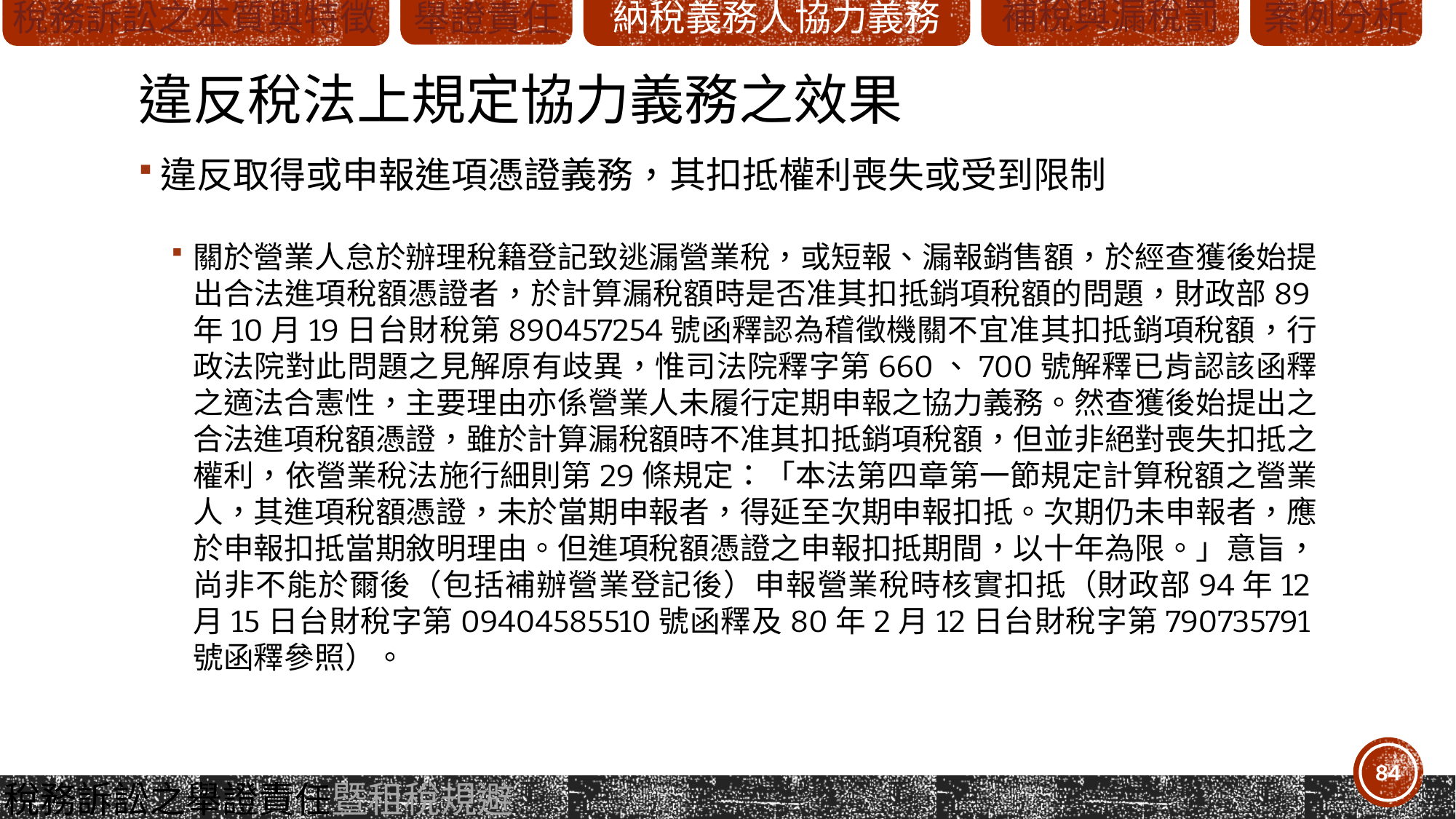

# 違反稅法上規定協力義務之效果
違反取得或申報進項憑證義務，其扣抵權利喪失或受到限制

關於營業人怠於辦理稅籍登記致逃漏營業稅，或短報、漏報銷售額，於經查獲後始提出合法進項稅額憑證者，於計算漏稅額時是否准其扣抵銷項稅額的問題，財政部89年10月19日台財稅第890457254號函釋認為稽徵機關不宜准其扣抵銷項稅額，行政法院對此問題之見解原有歧異，惟司法院釋字第660、700號解釋已肯認該函釋之適法合憲性，主要理由亦係營業人未履行定期申報之協力義務。然查獲後始提出之合法進項稅額憑證，雖於計算漏稅額時不准其扣抵銷項稅額，但並非絕對喪失扣抵之權利，依營業稅法施行細則第29條規定：「本法第四章第一節規定計算稅額之營業人，其進項稅額憑證，未於當期申報者，得延至次期申報扣抵。次期仍未申報者，應於申報扣抵當期敘明理由。但進項稅額憑證之申報扣抵期間，以十年為限。」意旨，尚非不能於爾後（包括補辦營業登記後）申報營業稅時核實扣抵（財政部94年12月15日台財稅字第09404585510號函釋及80年2月12日台財稅字第790735791號函釋參照）。

84